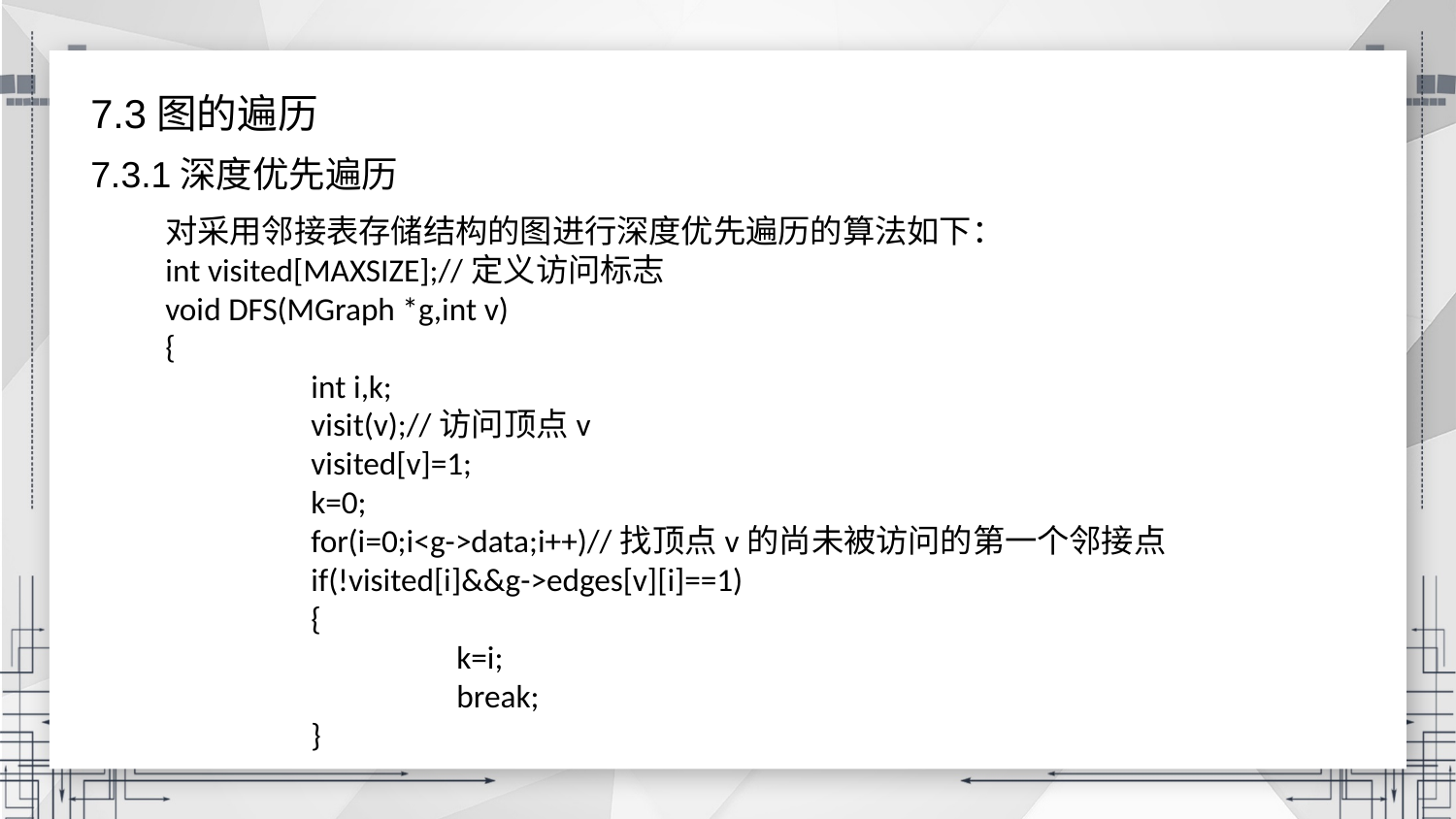

7.3图的遍历
7.3.1深度优先遍历
对采用邻接表存储结构的图进行深度优先遍历的算法如下：
int visited[MAXSIZE];//定义访问标志
void DFS(MGraph *g,int v)
{
	int i,k;
	visit(v);//访问顶点v
	visited[v]=1;
	k=0;
	for(i=0;i<g->data;i++)//找顶点v的尚未被访问的第一个邻接点
	if(!visited[i]&&g->edges[v][i]==1)
	{
		k=i;
		break;
	}